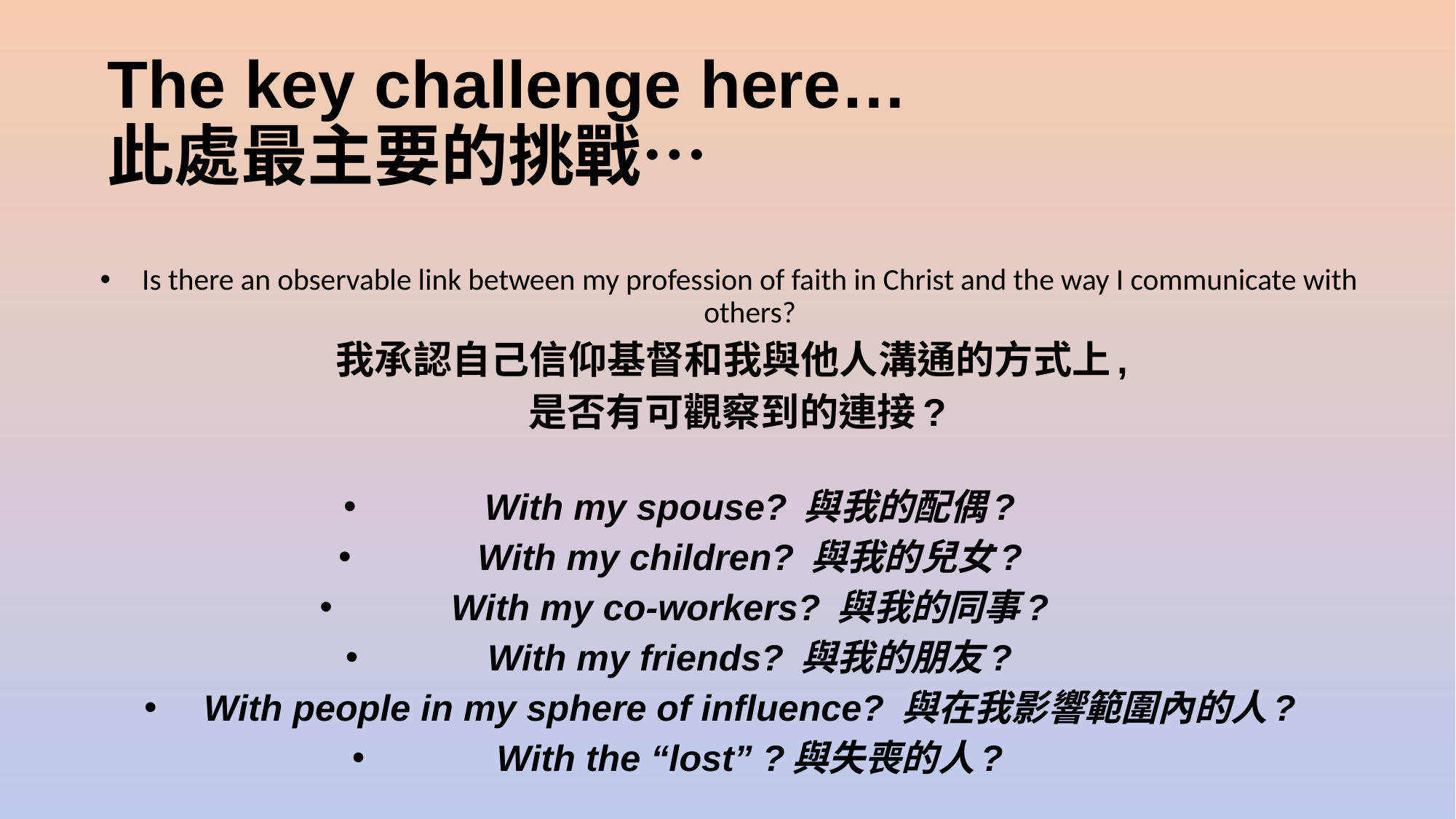

# The key challenge here… 此處最主要的挑戰…

Is there an observable link between my profession of faith in Christ and the way I communicate with others?
我承認自己信仰基督和我與他人溝通的方式上,
是否有可觀察到的連接?

With my spouse? 與我的配偶?
With my children? 與我的兒女?
With my co-workers? 與我的同事?
With my friends? 與我的朋友?
With people in my sphere of influence? 與在我影響範圍內的人?
With the “lost” ?與失喪的人?